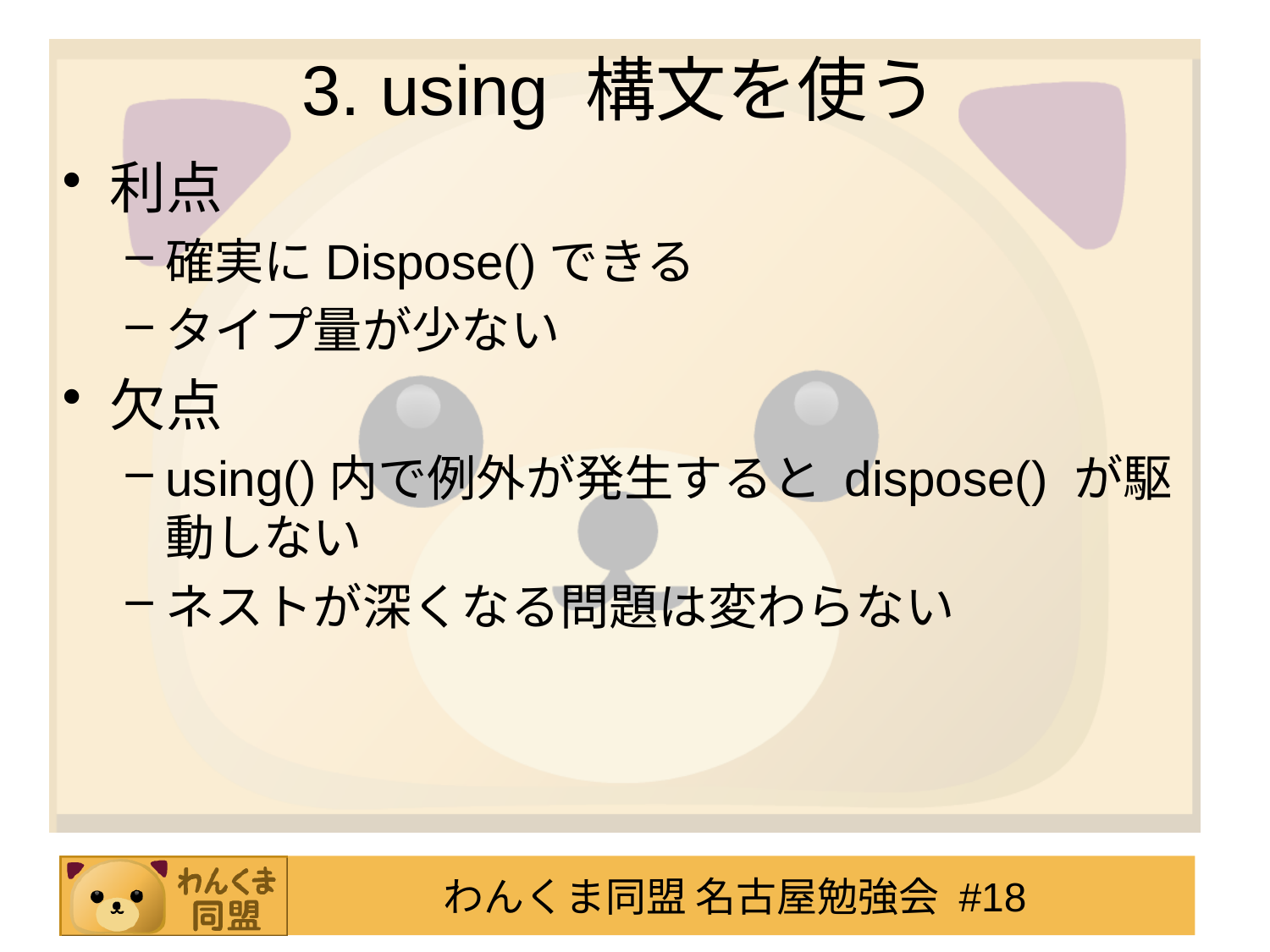

# 3. using 構文を使う
利点
確実にDispose()できる
タイプ量が少ない
欠点
using()内で例外が発生すると dispose() が駆動しない
ネストが深くなる問題は変わらない